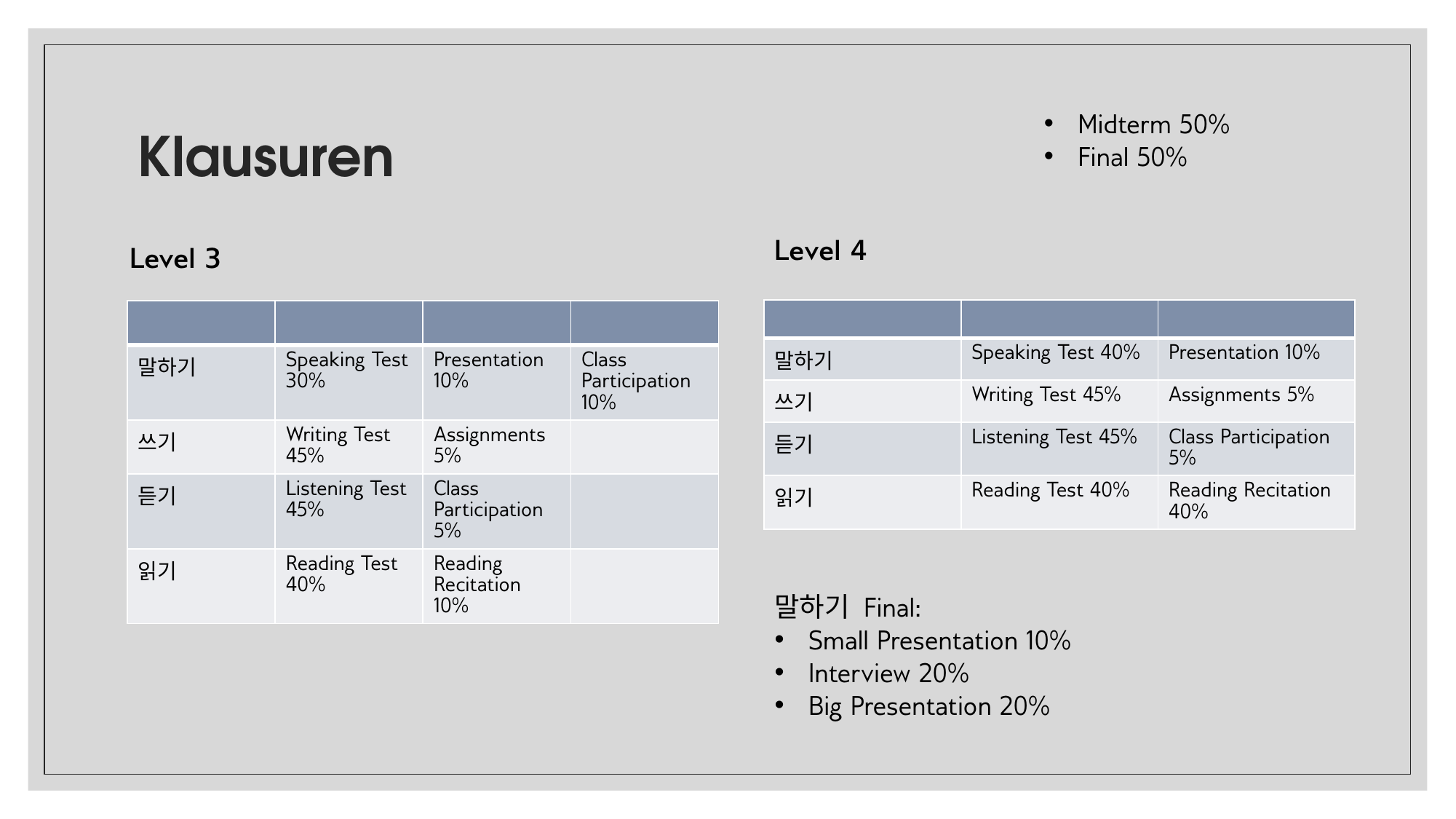

# Klausuren
Midterm 50%
Final 50%
Level 4
Level 3
|  |  |  |
| --- | --- | --- |
| 말하기 | Speaking Test 40% | Presentation 10% |
| 쓰기 | Writing Test 45% | Assignments 5% |
| 듣기 | Listening Test 45% | Class Participation 5% |
| 읽기 | Reading Test 40% | Reading Recitation 40% |
|  |  |  |  |
| --- | --- | --- | --- |
| 말하기 | Speaking Test 30% | Presentation 10% | Class Participation 10% |
| 쓰기 | Writing Test 45% | Assignments 5% |  |
| 듣기 | Listening Test 45% | Class Participation 5% |  |
| 읽기 | Reading Test 40% | Reading Recitation 10% |  |
말하기 Final:
Small Presentation 10%
Interview 20%
Big Presentation 20%